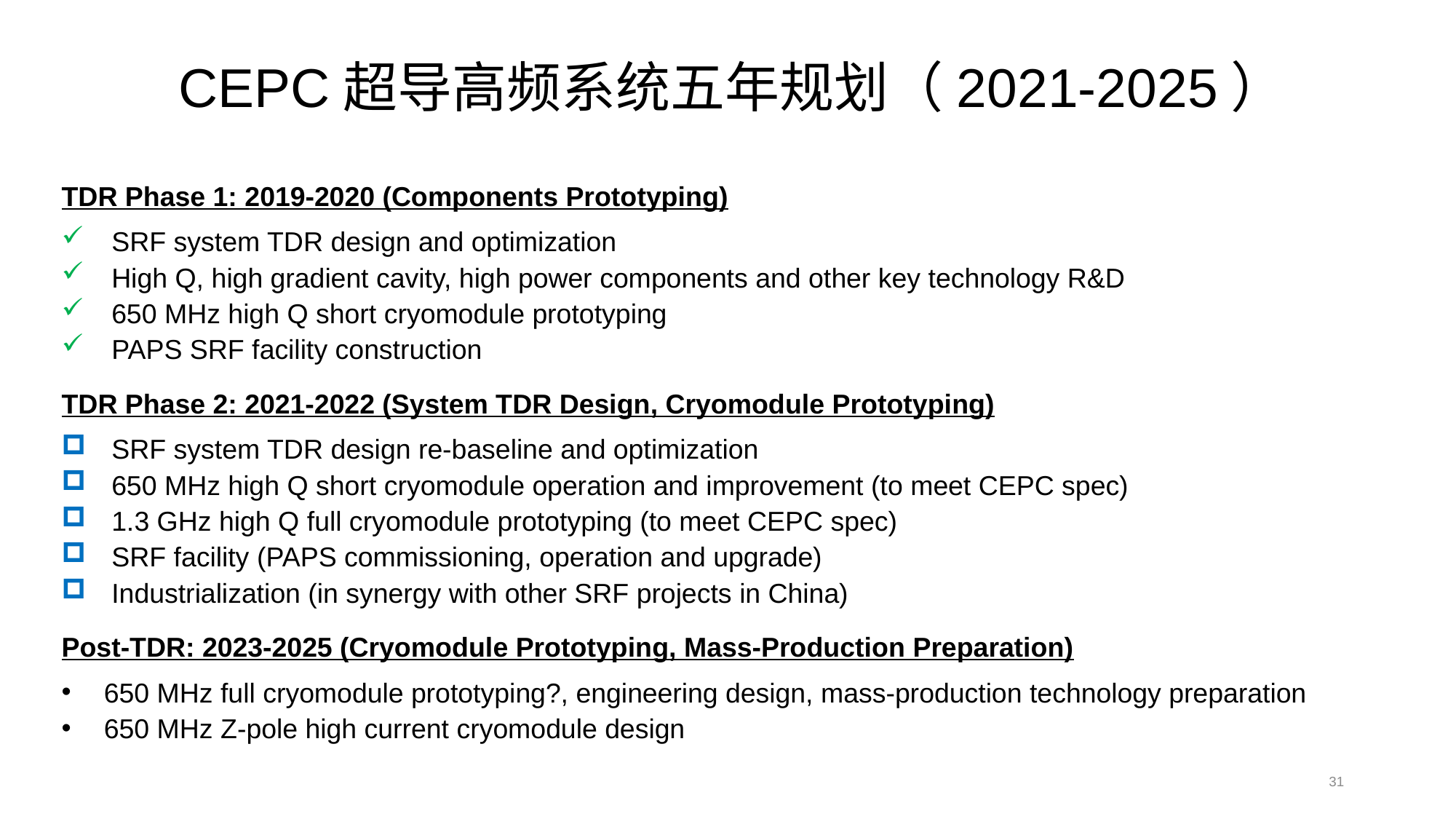

# CEPC超导高频系统五年规划（2021-2025）
TDR Phase 1: 2019-2020 (Components Prototyping)
 SRF system TDR design and optimization
 High Q, high gradient cavity, high power components and other key technology R&D
 650 MHz high Q short cryomodule prototyping
 PAPS SRF facility construction
TDR Phase 2: 2021-2022 (System TDR Design, Cryomodule Prototyping)
 SRF system TDR design re-baseline and optimization
 650 MHz high Q short cryomodule operation and improvement (to meet CEPC spec)
 1.3 GHz high Q full cryomodule prototyping (to meet CEPC spec)
 SRF facility (PAPS commissioning, operation and upgrade)
 Industrialization (in synergy with other SRF projects in China)
Post-TDR: 2023-2025 (Cryomodule Prototyping, Mass-Production Preparation)
650 MHz full cryomodule prototyping?, engineering design, mass-production technology preparation
650 MHz Z-pole high current cryomodule design
31